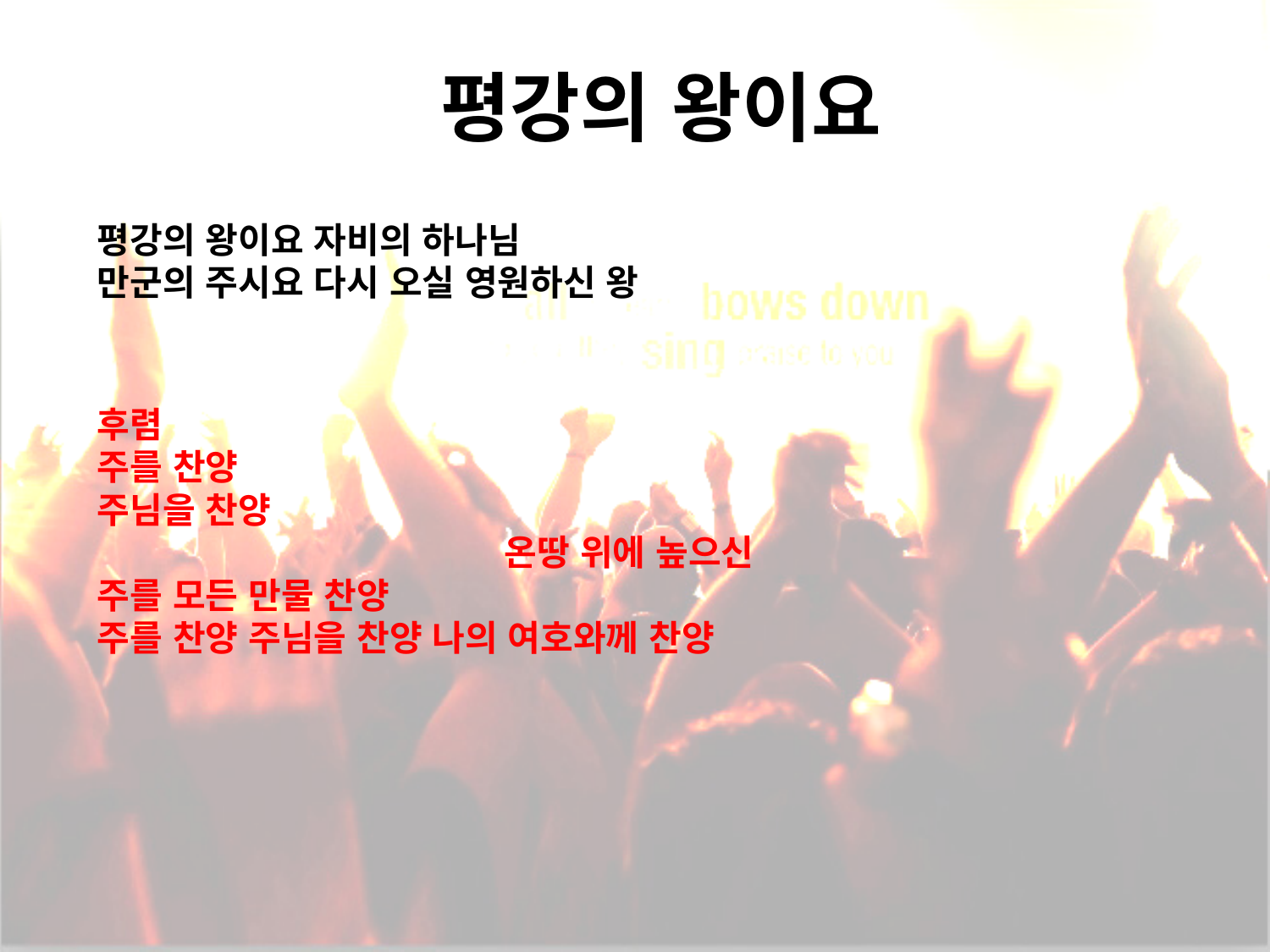

# 평강의 왕이요
평강의 왕이요 자비의 하나님
만군의 주시요 다시 오실 영원하신 왕

후렴
주를 찬양                                                             주님을 찬양                                                                                                    온땅 위에 높으신
주를 모든 만물 찬양
주를 찬양 주님을 찬양 나의 여호와께 찬양